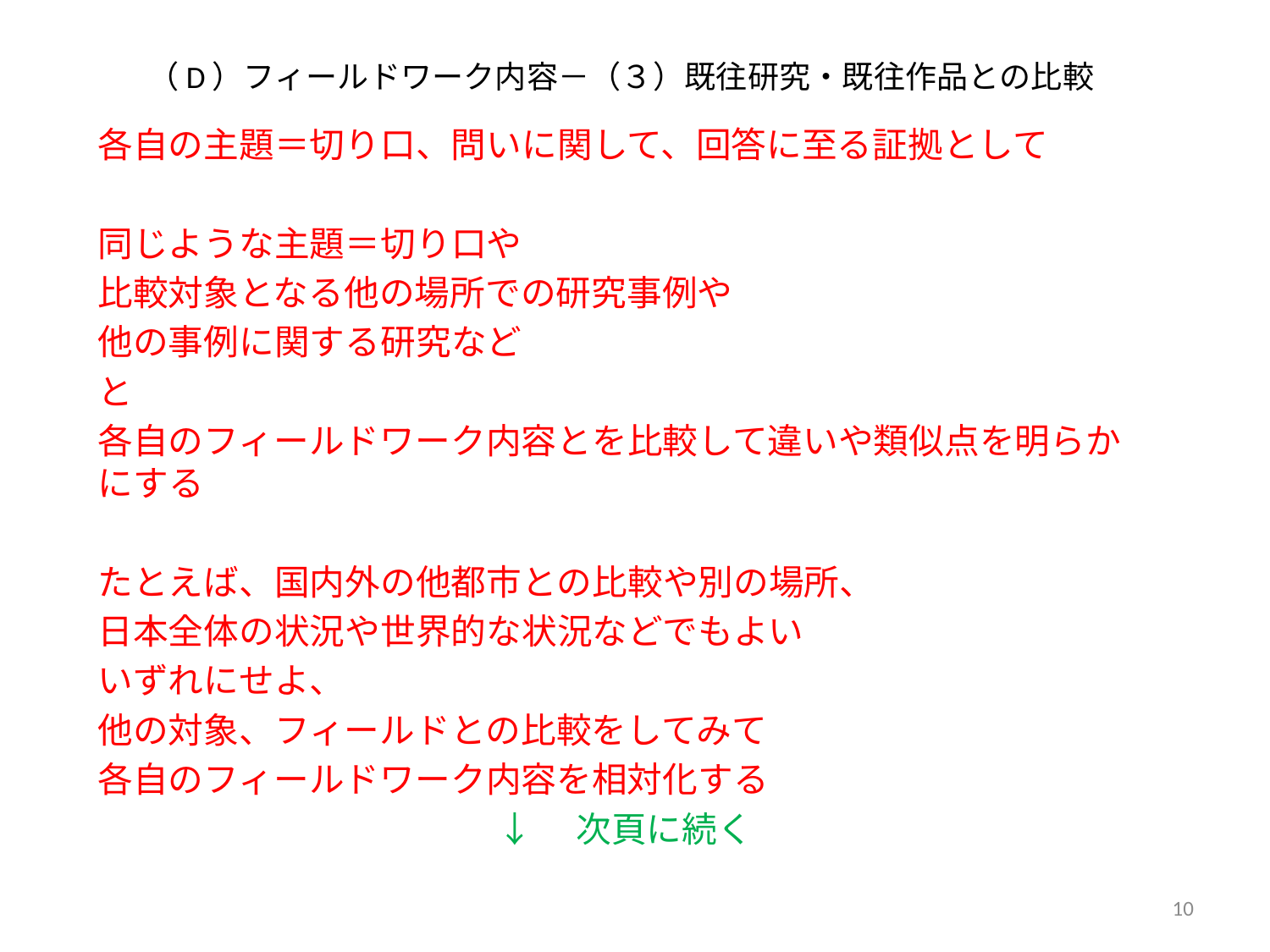

# （D）フィールドワーク内容－（３）既往研究・既往作品との比較
各自の主題＝切り口、問いに関して、回答に至る証拠として

同じような主題＝切り口や
比較対象となる他の場所での研究事例や
他の事例に関する研究など
と
各自のフィールドワーク内容とを比較して違いや類似点を明らかにする

たとえば、国内外の他都市との比較や別の場所、
日本全体の状況や世界的な状況などでもよい
いずれにせよ、
他の対象、フィールドとの比較をしてみて
各自のフィールドワーク内容を相対化する
↓　次頁に続く

10